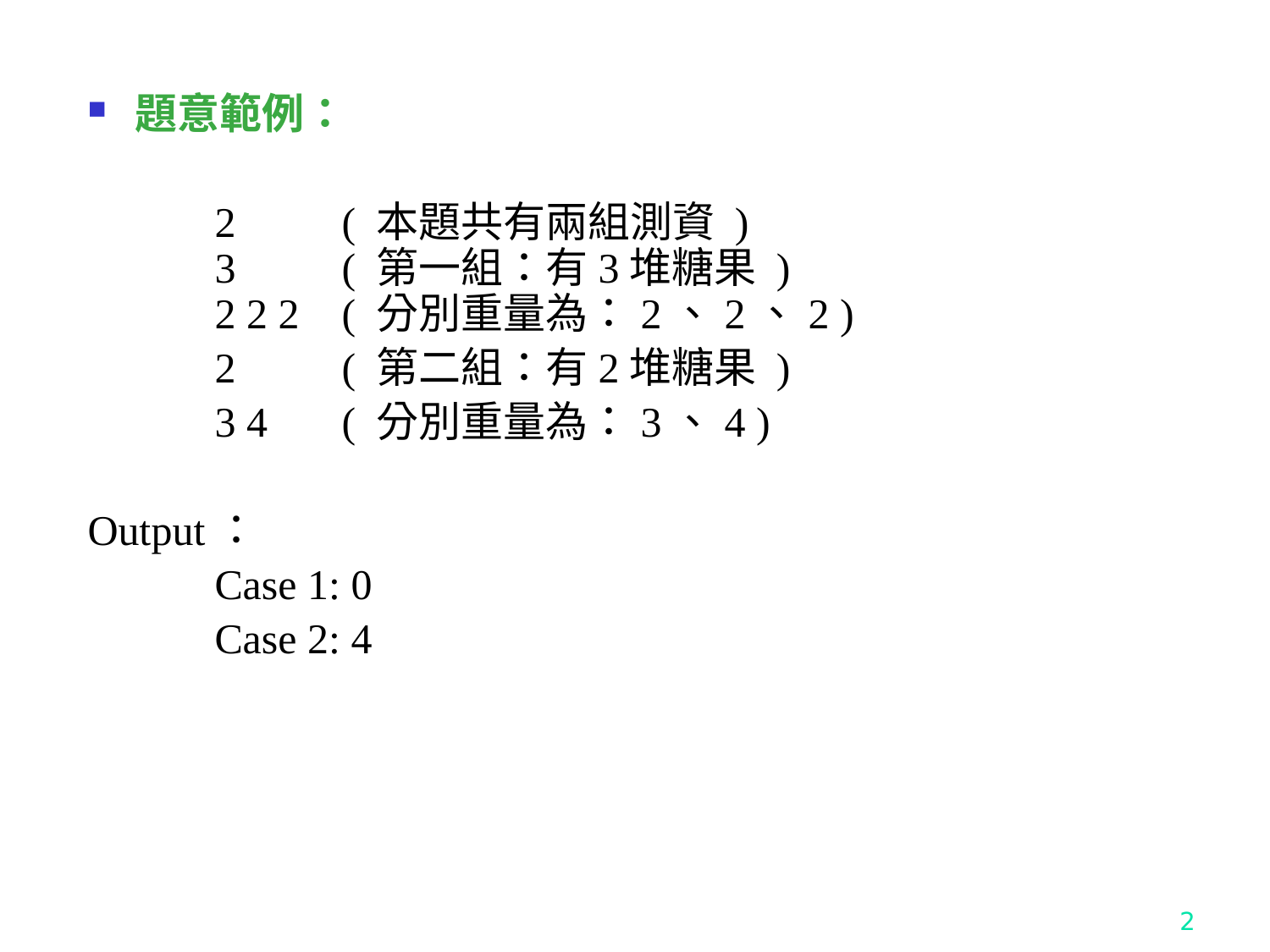

題意範例：

	2	( 本題共有兩組測資 )
	3	( 第一組：有3堆糖果 )
	2 2 2	( 分別重量為：2、2、2 )
	2	( 第二組：有2堆糖果 )
	3 4	( 分別重量為：3、4 )

Output：
	Case 1: 0
	Case 2: 4
2